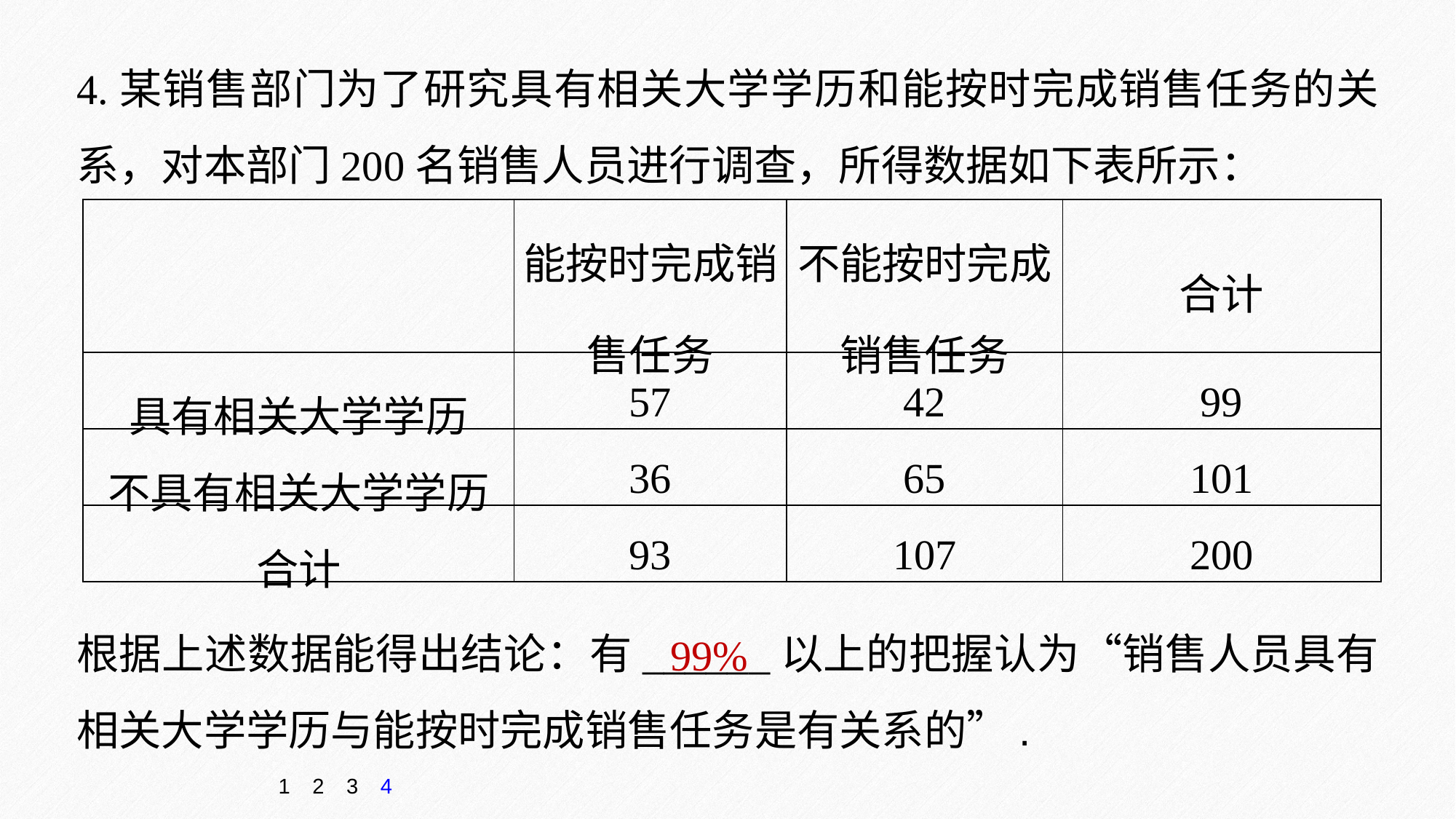

4.某销售部门为了研究具有相关大学学历和能按时完成销售任务的关系，对本部门200名销售人员进行调查，所得数据如下表所示：
|  | 能按时完成销售任务 | 不能按时完成销售任务 | 合计 |
| --- | --- | --- | --- |
| 具有相关大学学历 | 57 | 42 | 99 |
| 不具有相关大学学历 | 36 | 65 | 101 |
| 合计 | 93 | 107 | 200 |
根据上述数据能得出结论：有______以上的把握认为“销售人员具有相关大学学历与能按时完成销售任务是有关系的”.
99%
1
2
3
4